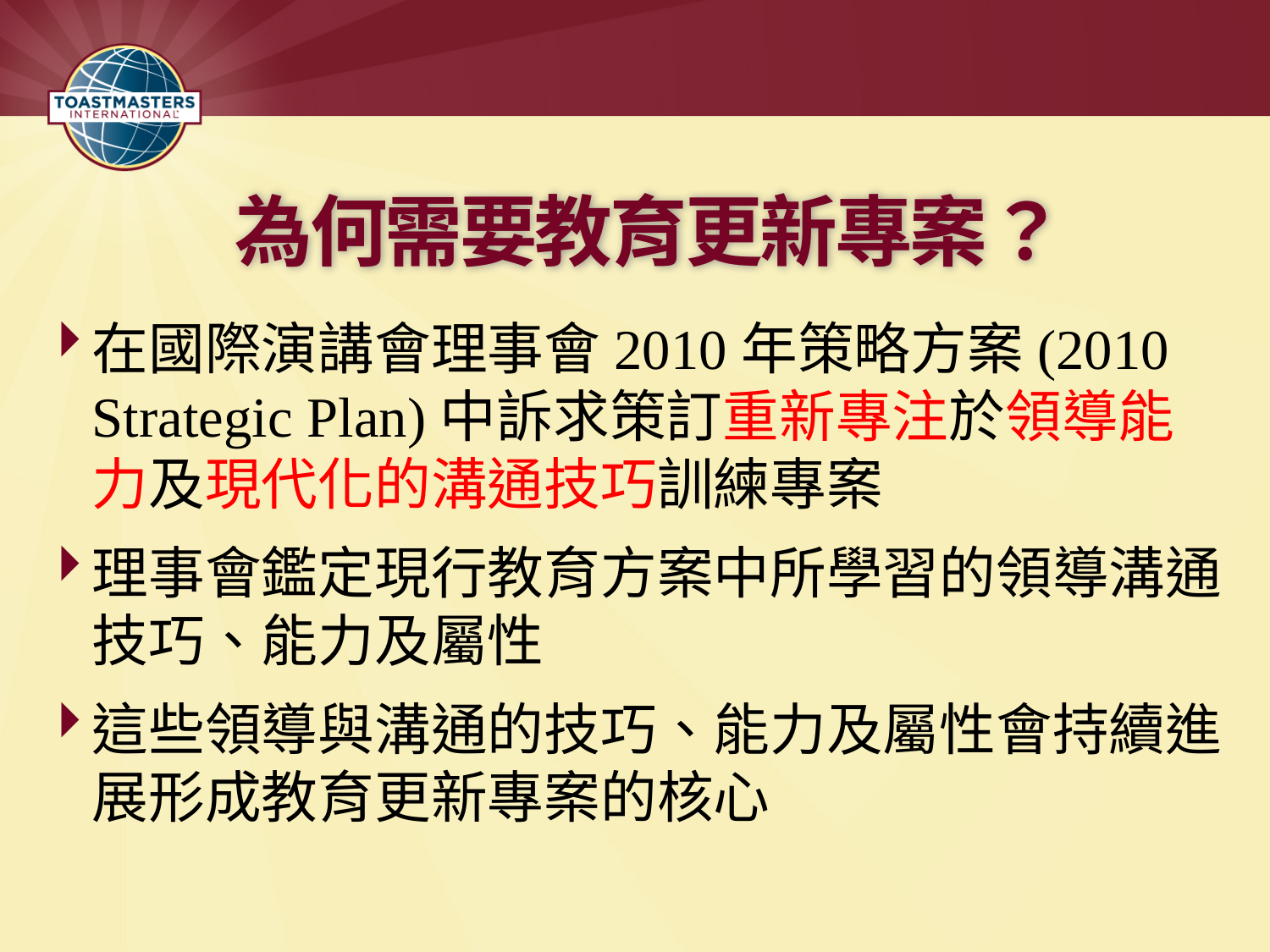

# 為何需要教育更新專案？
在國際演講會理事會2010年策略方案(2010 Strategic Plan)中訴求策訂重新專注於領導能力及現代化的溝通技巧訓練專案
理事會鑑定現行教育方案中所學習的領導溝通技巧、能力及屬性
這些領導與溝通的技巧、能力及屬性會持續進展形成教育更新專案的核心